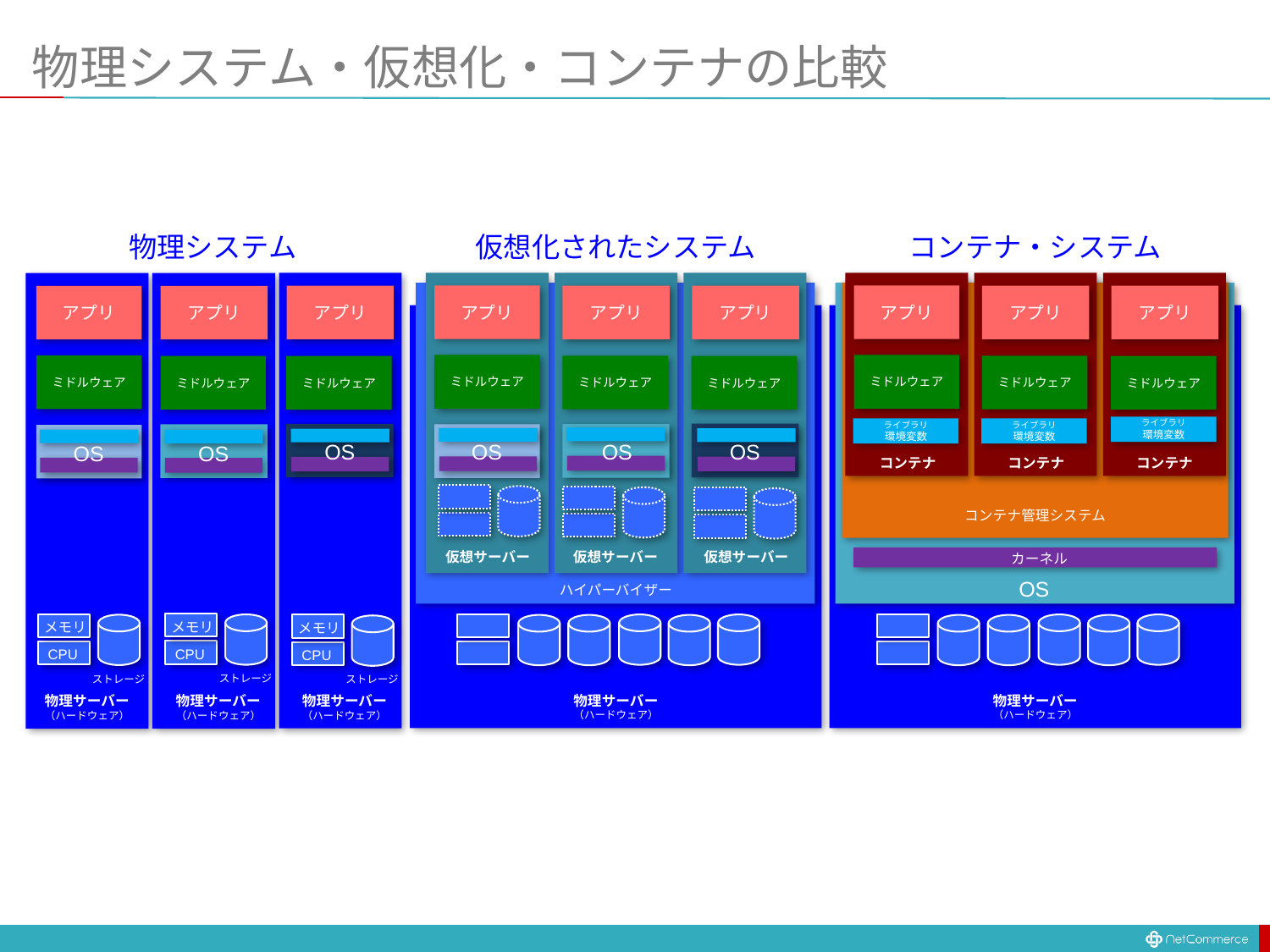

# 物理システム・仮想化・コンテナの比較
仮想化されたシステム
コンテナ・システム
物理システム

アプリ
アプリ
アプリ
アプリ
アプリ
アプリ
アプリ
アプリ
アプリ

ミドルウェア
ミドルウェア
ミドルウェア
ミドルウェア
ミドルウェア
ミドルウェア
ミドルウェア
ミドルウェア
ミドルウェア
ライブラリ
環境変数
ライブラリ
環境変数
ライブラリ
環境変数

OS
OS
OS
OS
OS
OS
コンテナ
コンテナ
コンテナ

コンテナ管理システム

仮想サーバー
仮想サーバー
仮想サーバー
カーネル

OS
ハイパーバイザー
メモリ
メモリ
メモリ

CPU
CPU
CPU

ストレージ
ストレージ
ストレージ
物理サーバー
（ハードウェア）
物理サーバー
（ハードウェア）
物理サーバー
（ハードウェア）
物理サーバー
（ハードウェア）
物理サーバー
（ハードウェア）